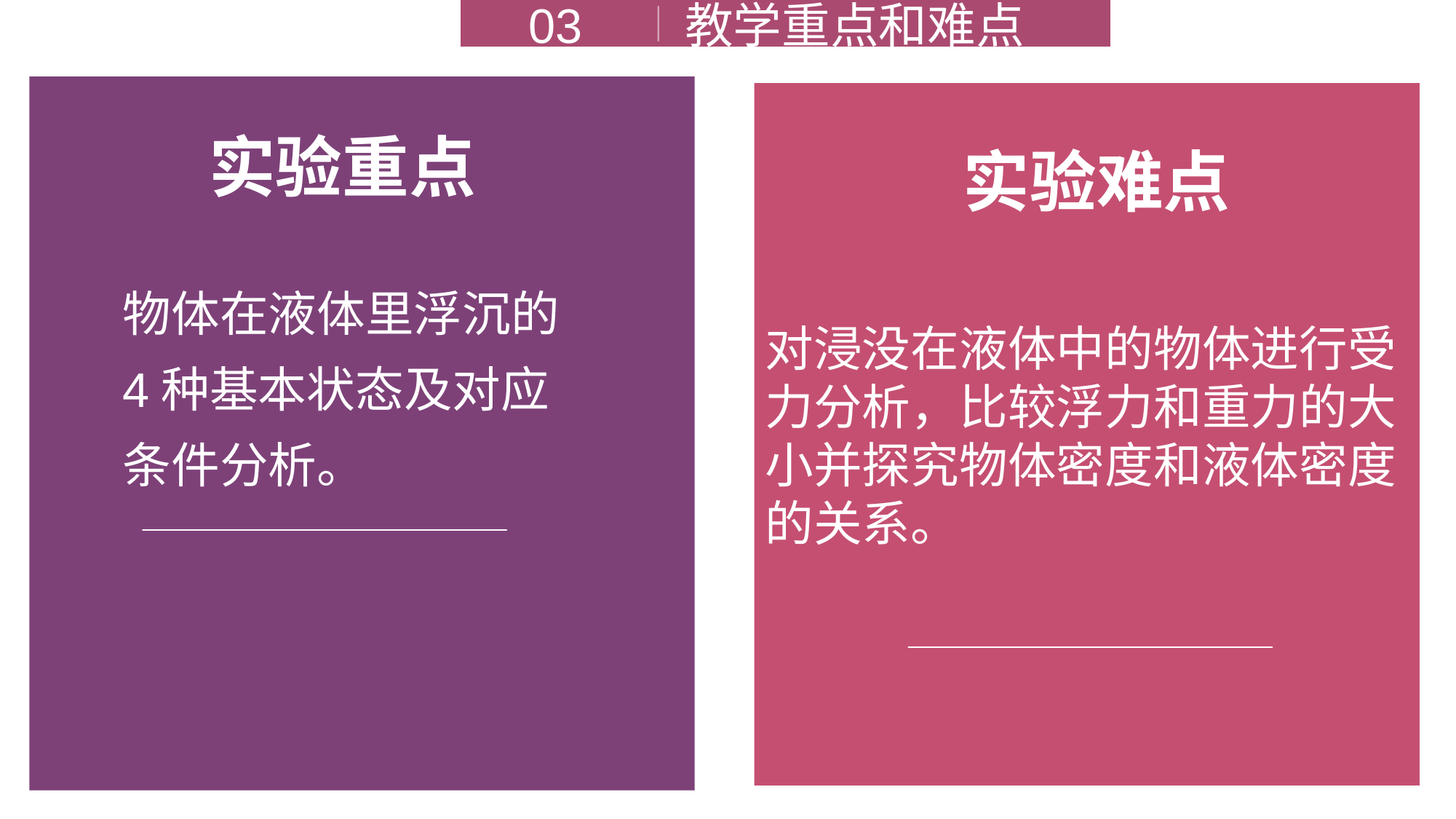

教学重点和难点
03

对浸没在液体中的物体进行受力分析，比较浮力和重力的大小并探究物体密度和液体密度的关系。
实验重点
实验难点
物体在液体里浮沉的4种基本状态及对应条件分析。